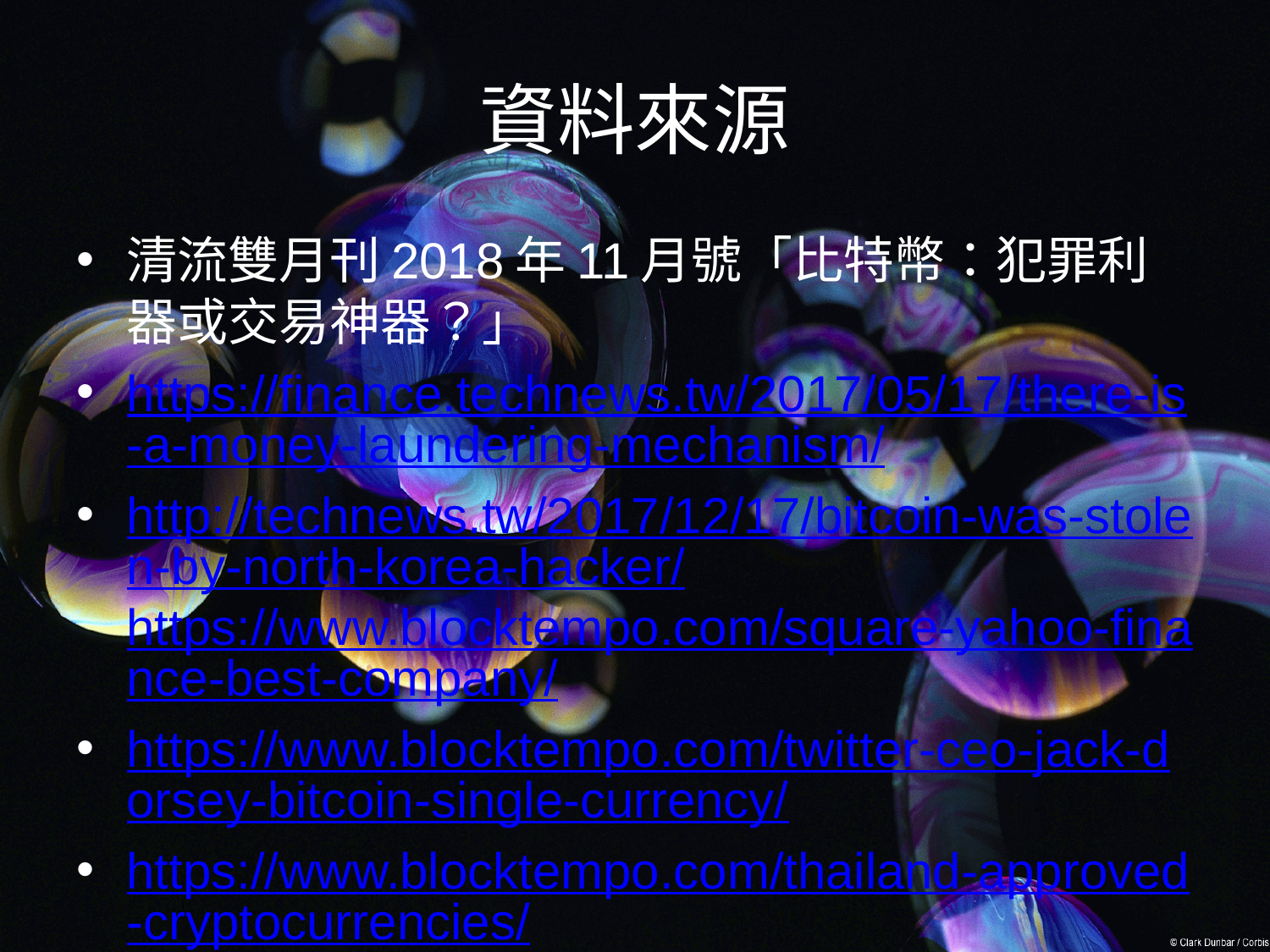

# 資料來源
清流雙月刊2018年11月號「比特幣：犯罪利器或交易神器？」
https://finance.technews.tw/2017/05/17/there-is-a-money-laundering-mechanism/
http://technews.tw/2017/12/17/bitcoin-was-stolen-by-north-korea-hacker/https://www.blocktempo.com/square-yahoo-finance-best-company/
https://www.blocktempo.com/twitter-ceo-jack-dorsey-bitcoin-single-currency/
https://www.blocktempo.com/thailand-approved-cryptocurrencies/
https://www.blocktempo.com/thailand-approved-cryptocurrencies/
https://www.chinatimes.com/newspapers/20180627000350-260205?chdtv